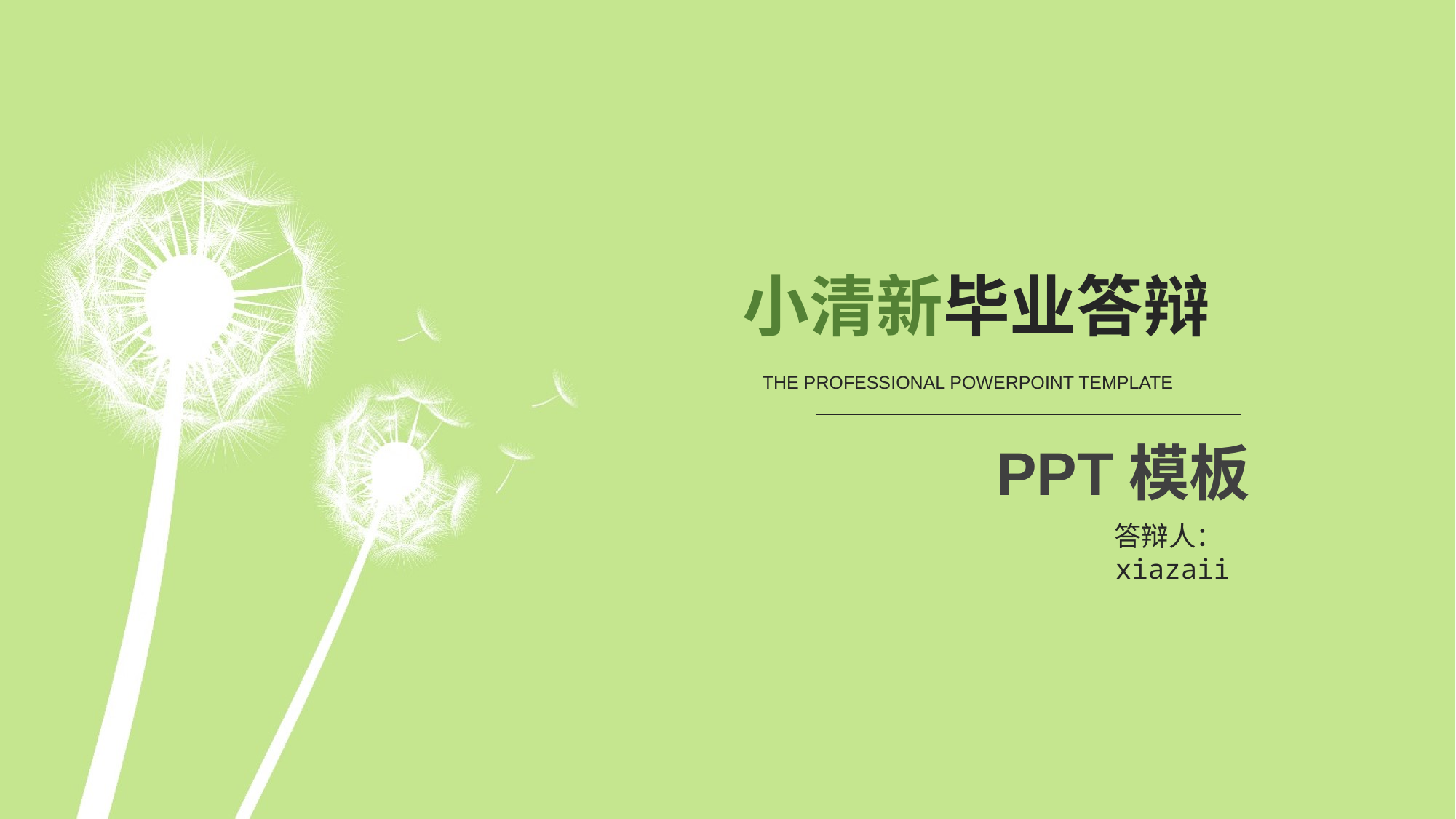

小清新毕业答辩
THE PROFESSIONAL POWERPOINT TEMPLATE
PPT模板
答辩人：xiazaii